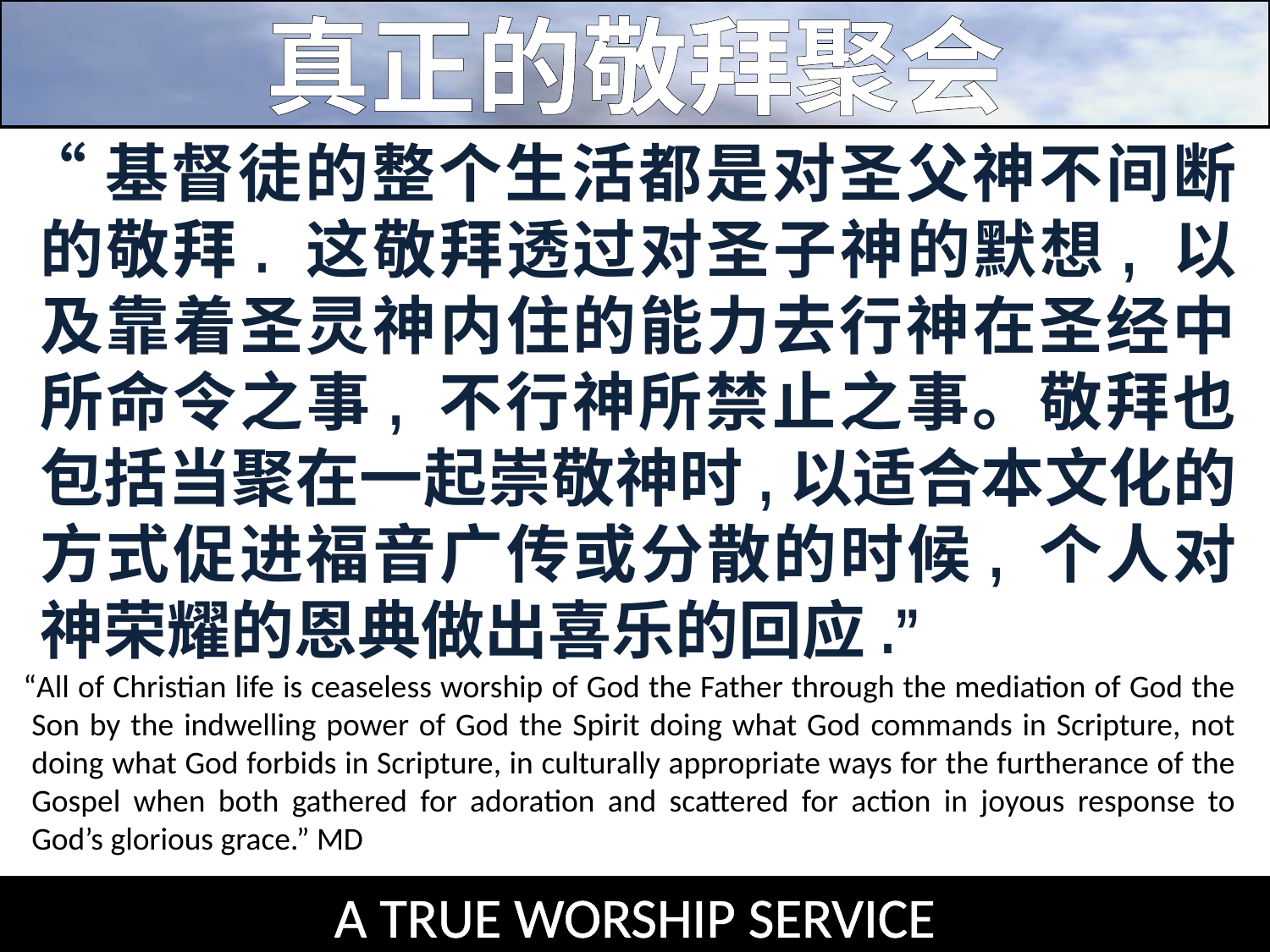

真正的敬拜聚会
“基督徒的整个生活都是对圣父神不间断的敬拜. 这敬拜透过对圣子神的默想, 以及靠着圣灵神内住的能力去行神在圣经中所命令之事, 不行神所禁止之事。敬拜也包括当聚在一起崇敬神时,以适合本文化的方式促进福音广传或分散的时候, 个人对神荣耀的恩典做出喜乐的回应.”
“All of Christian life is ceaseless worship of God the Father through the mediation of God the Son by the indwelling power of God the Spirit doing what God commands in Scripture, not doing what God forbids in Scripture, in culturally appropriate ways for the furtherance of the Gospel when both gathered for adoration and scattered for action in joyous response to God’s glorious grace.” MD
A TRUE WORSHIP SERVICE